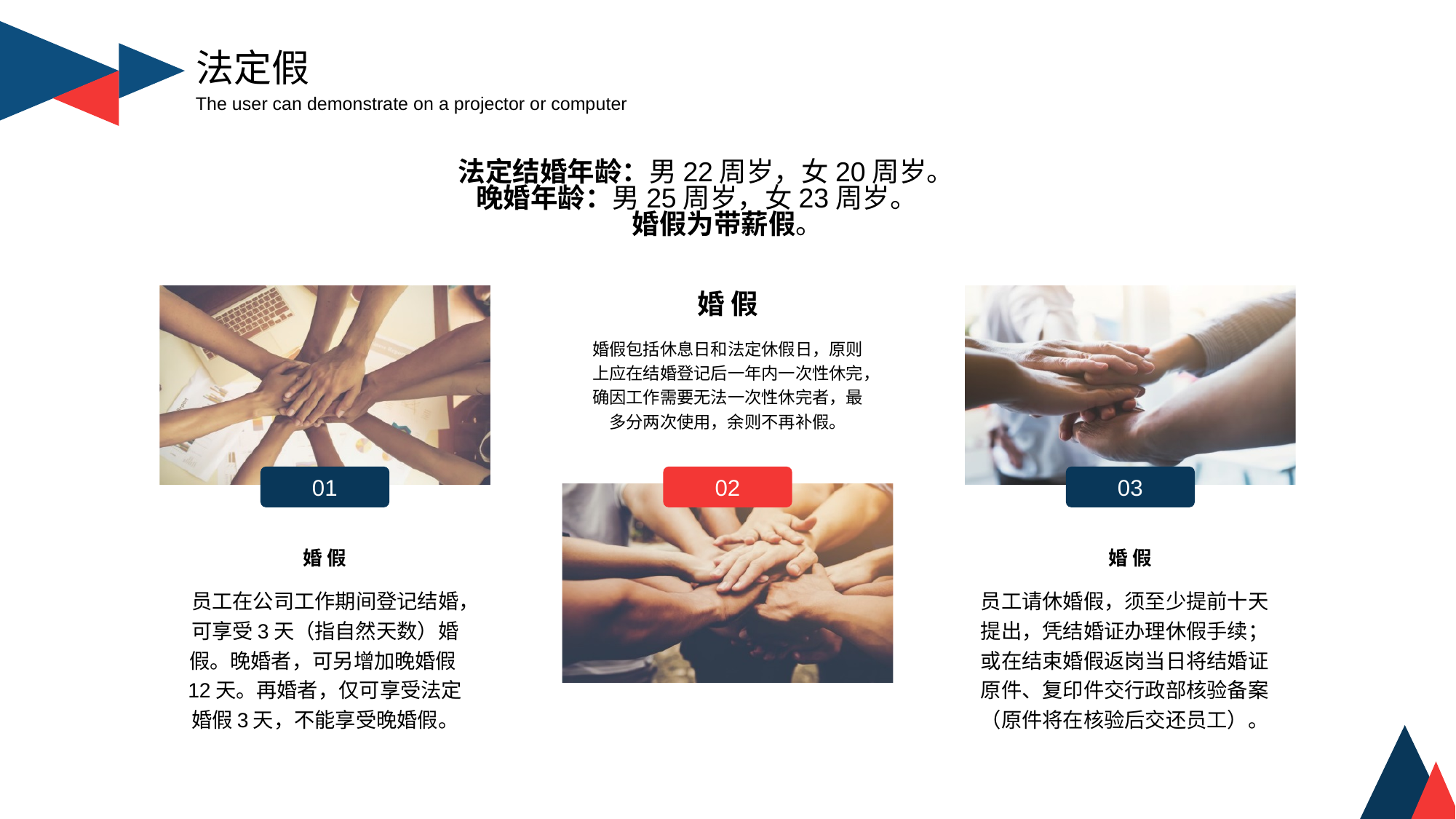

法定假
The user can demonstrate on a projector or computer
法定结婚年龄：男22周岁，女20周岁。
晚婚年龄：男25周岁，女23周岁。
婚假为带薪假。
婚 假
婚假包括休息日和法定休假日，原则上应在结婚登记后一年内一次性休完，确因工作需要无法一次性休完者，最多分两次使用，余则不再补假。
02

01
婚 假
员工在公司工作期间登记结婚，可享受3天（指自然天数）婚假。晚婚者，可另增加晚婚假12天。再婚者，仅可享受法定婚假3天，不能享受晚婚假。

03
婚 假
员工请休婚假，须至少提前十天提出，凭结婚证办理休假手续；或在结束婚假返岗当日将结婚证原件、复印件交行政部核验备案（原件将在核验后交还员工）。